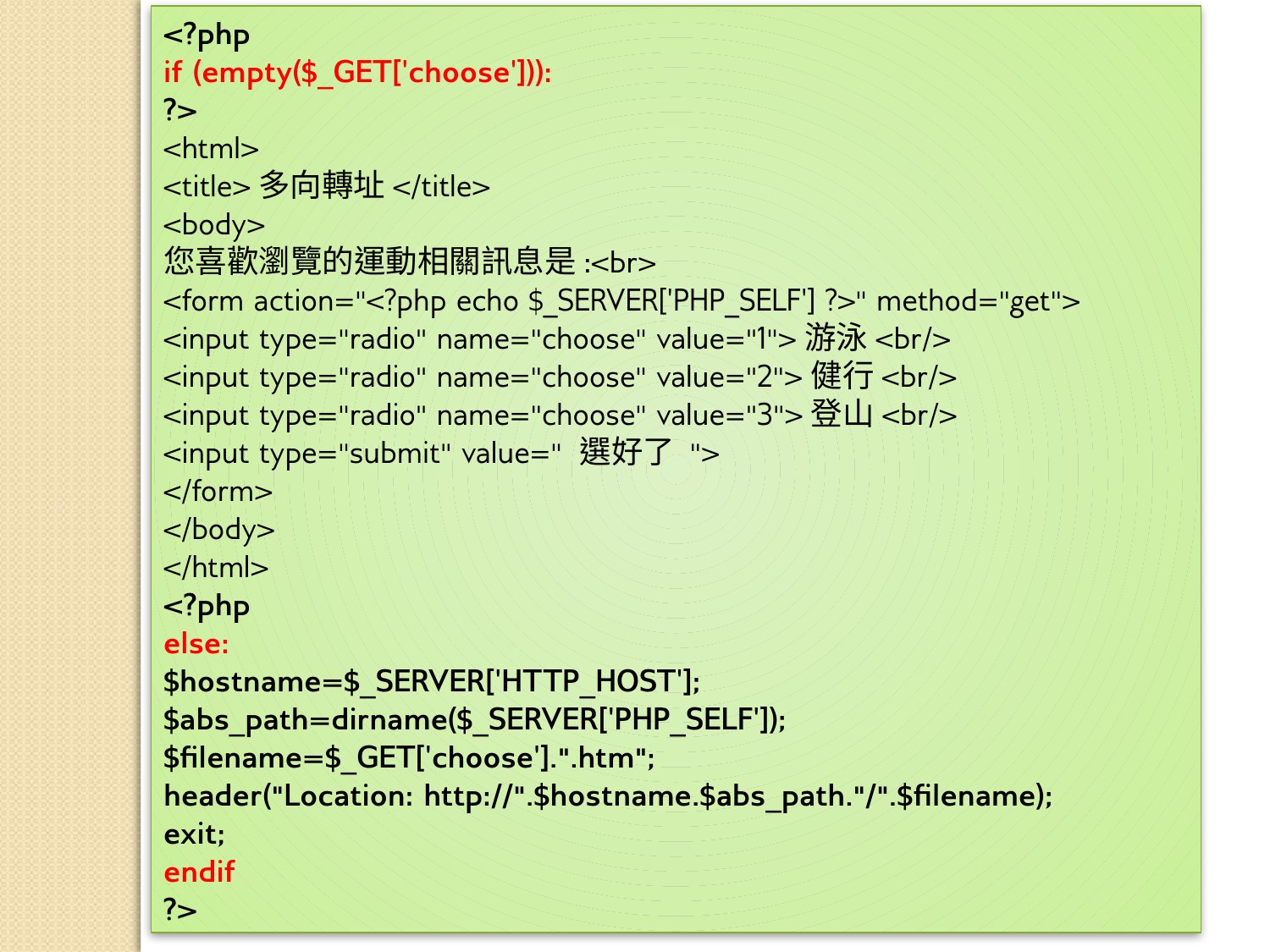

<?php
if (empty($_GET['choose'])):
?>
<html>
<title>多向轉址</title>
<body>
您喜歡瀏覽的運動相關訊息是:<br>
<form action="<?php echo $_SERVER['PHP_SELF'] ?>" method="get">
<input type="radio" name="choose" value="1">游泳<br/>
<input type="radio" name="choose" value="2">健行<br/>
<input type="radio" name="choose" value="3">登山<br/>
<input type="submit" value=" 選好了 ">
</form>
</body>
</html>
<?php
else:
$hostname=$_SERVER['HTTP_HOST'];
$abs_path=dirname($_SERVER['PHP_SELF']);
$filename=$_GET['choose'].".htm";
header("Location: http://".$hostname.$abs_path."/".$filename);
exit;
endif
?>